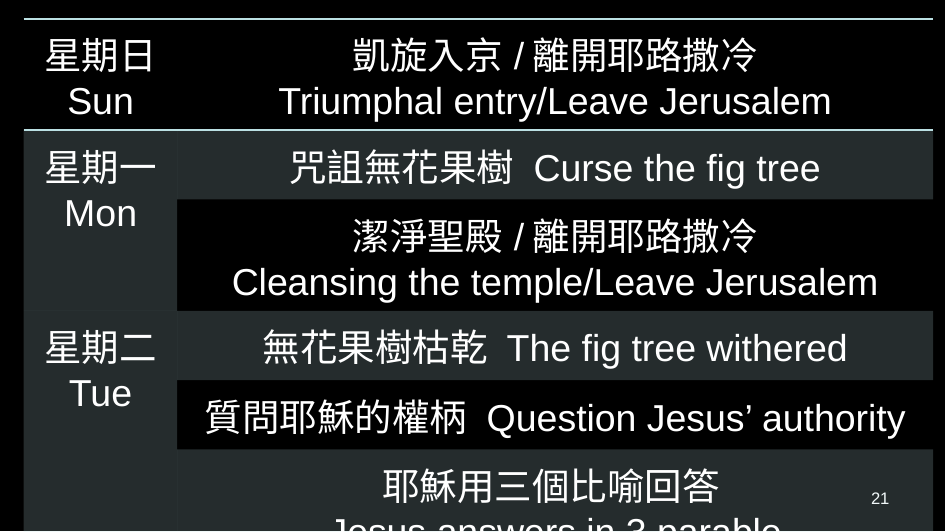

| 星期日 Sun | 凱旋入京/離開耶路撒冷 Triumphal entry/Leave Jerusalem |
| --- | --- |
| 星期一 Mon | 咒詛無花果樹 Curse the fig tree |
|  | 潔淨聖殿/離開耶路撒冷 Cleansing the temple/Leave Jerusalem |
| 星期二 Tue | 無花果樹枯乾 The fig tree withered |
|  | 質問耶穌的權柄 Question Jesus’ authority |
|  | 耶穌用三個比喻回答 Jesus answers in 3 parable |
21